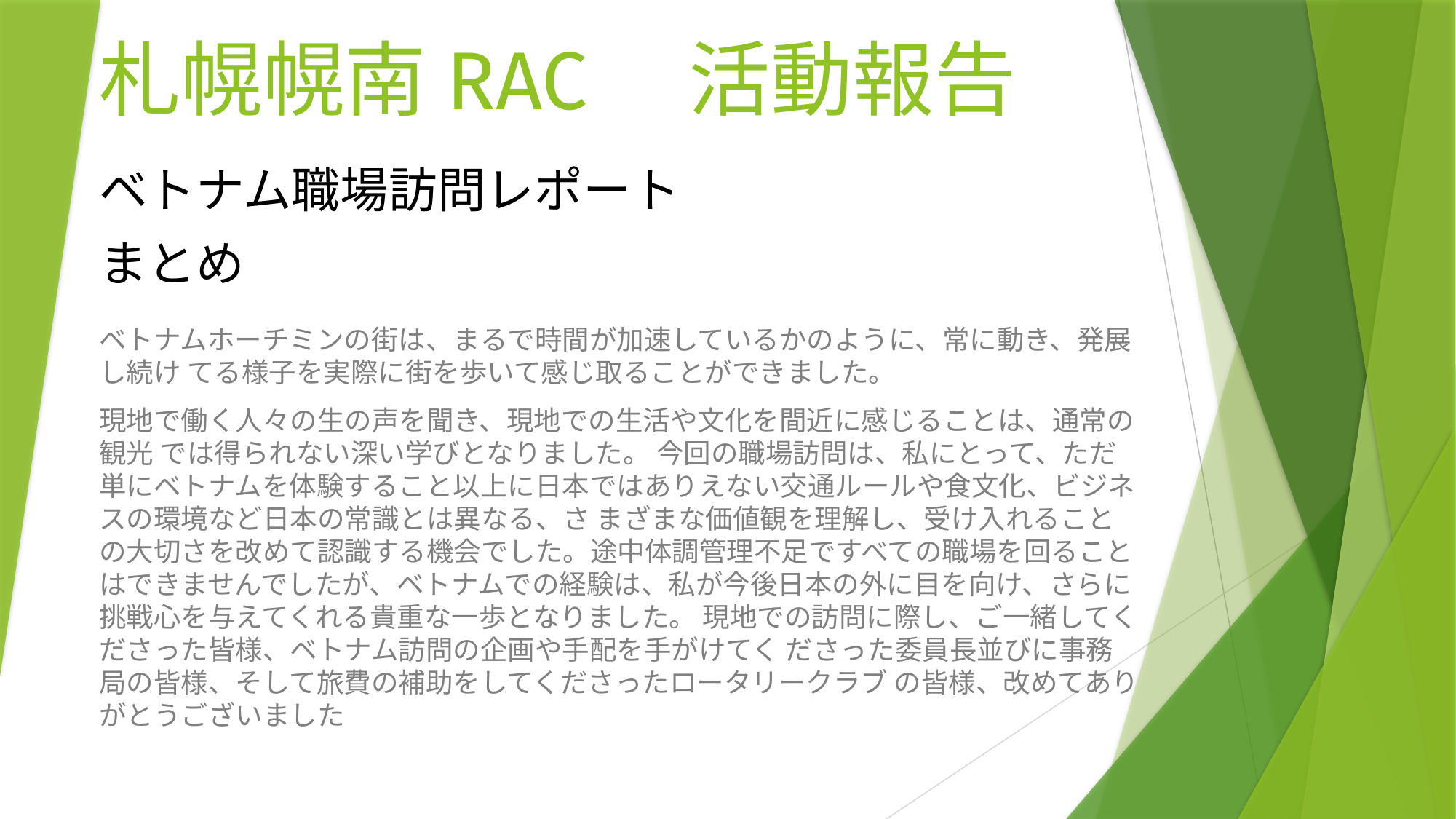

# 札幌幌南RAC　活動報告
ベトナム職場訪問レポート
まとめ
ベトナムホーチミンの街は、まるで時間が加速しているかのように、常に動き、発展し続け てる様子を実際に街を歩いて感じ取ることができました。
現地で働く人々の生の声を聞き、現地での生活や文化を間近に感じることは、通常の観光 では得られない深い学びとなりました。 今回の職場訪問は、私にとって、ただ単にベトナムを体験すること以上に日本ではありえない交通ルールや食文化、ビジネスの環境など日本の常識とは異なる、さ まざまな価値観を理解し、受け入れることの大切さを改めて認識する機会でした。途中体調管理不足ですべての職場を回ることはできませんでしたが、ベトナムでの経験は、私が今後日本の外に目を向け、さらに挑戦心を与えてくれる貴重な一歩となりました。 現地での訪問に際し、ご一緒してくださった皆様、ベトナム訪問の企画や手配を手がけてく ださった委員長並びに事務局の皆様、そして旅費の補助をしてくださったロータリークラブ の皆様、改めてありがとうございました